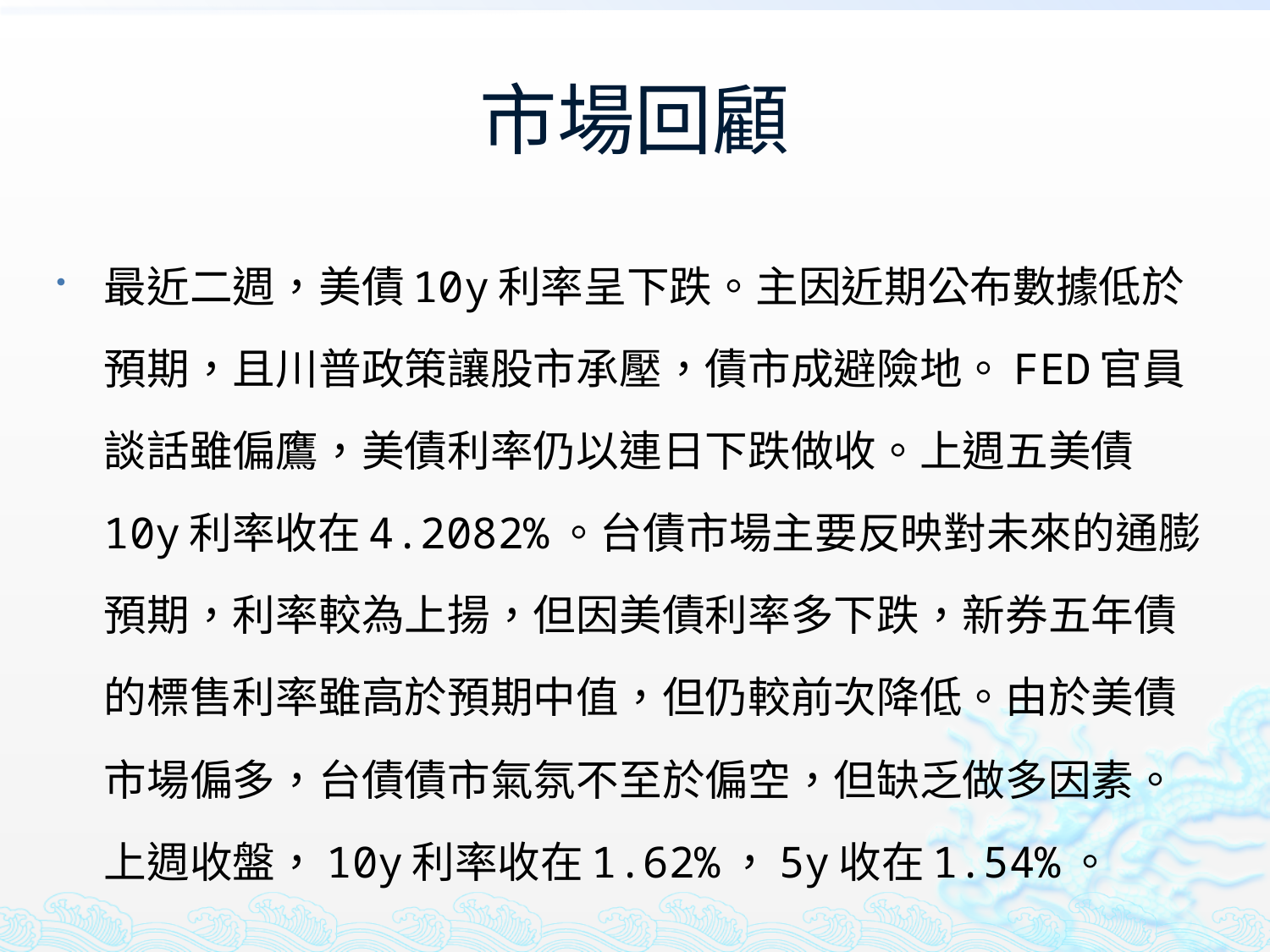

# 市場回顧
最近二週，美債10y利率呈下跌。主因近期公布數據低於預期，且川普政策讓股市承壓，債市成避險地。FED官員談話雖偏鷹，美債利率仍以連日下跌做收。上週五美債10y利率收在4.2082%。台債市場主要反映對未來的通膨預期，利率較為上揚，但因美債利率多下跌，新券五年債的標售利率雖高於預期中值，但仍較前次降低。由於美債市場偏多，台債債市氣氛不至於偏空，但缺乏做多因素。上週收盤，10y利率收在1.62%，5y收在1.54%。